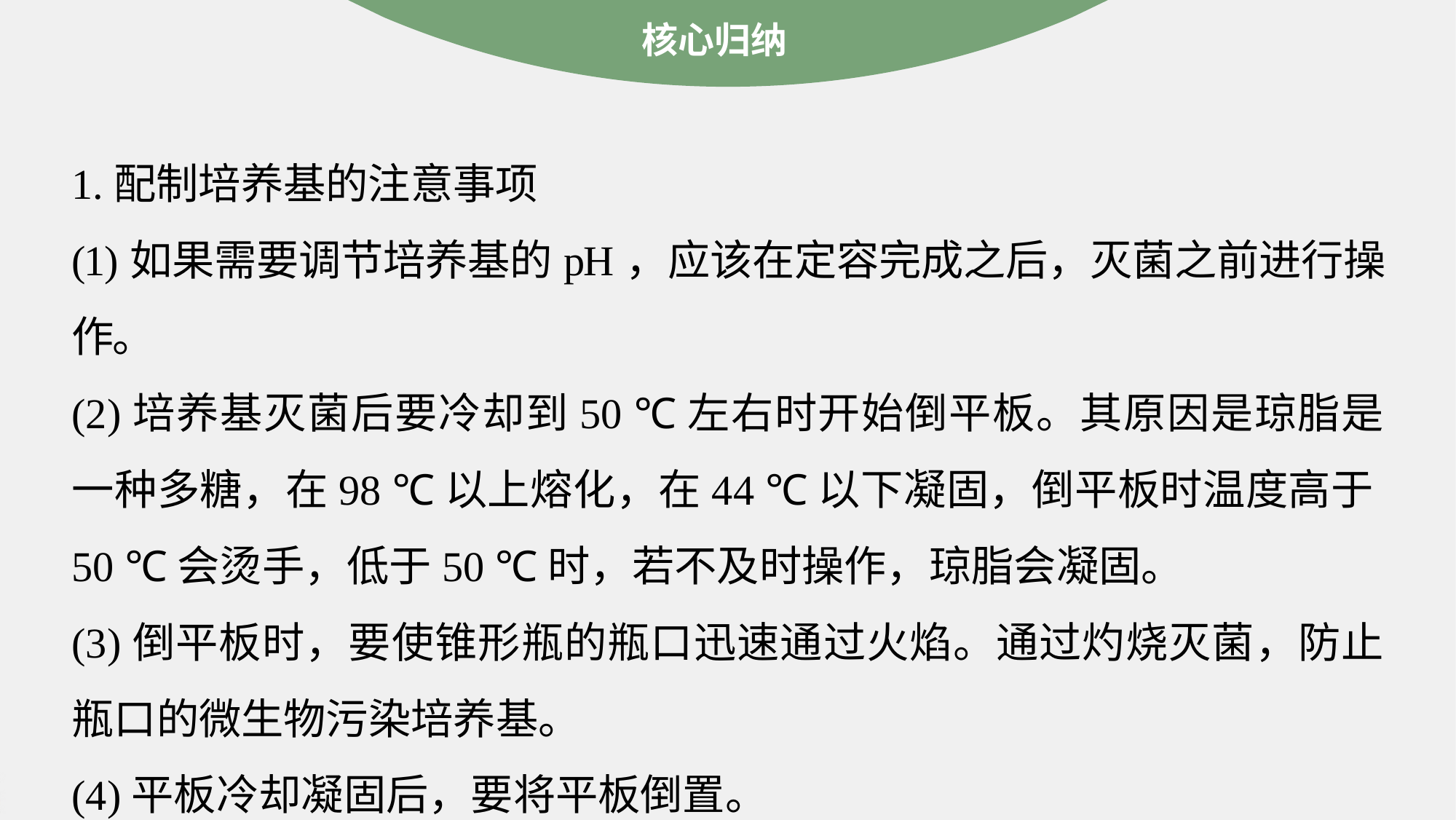

核心归纳
1.配制培养基的注意事项
(1)如果需要调节培养基的pH，应该在定容完成之后，灭菌之前进行操作。
(2)培养基灭菌后要冷却到50 ℃左右时开始倒平板。其原因是琼脂是一种多糖，在98 ℃以上熔化，在44 ℃以下凝固，倒平板时温度高于50 ℃会烫手，低于50 ℃时，若不及时操作，琼脂会凝固。
(3)倒平板时，要使锥形瓶的瓶口迅速通过火焰。通过灼烧灭菌，防止瓶口的微生物污染培养基。
(4)平板冷却凝固后，要将平板倒置。